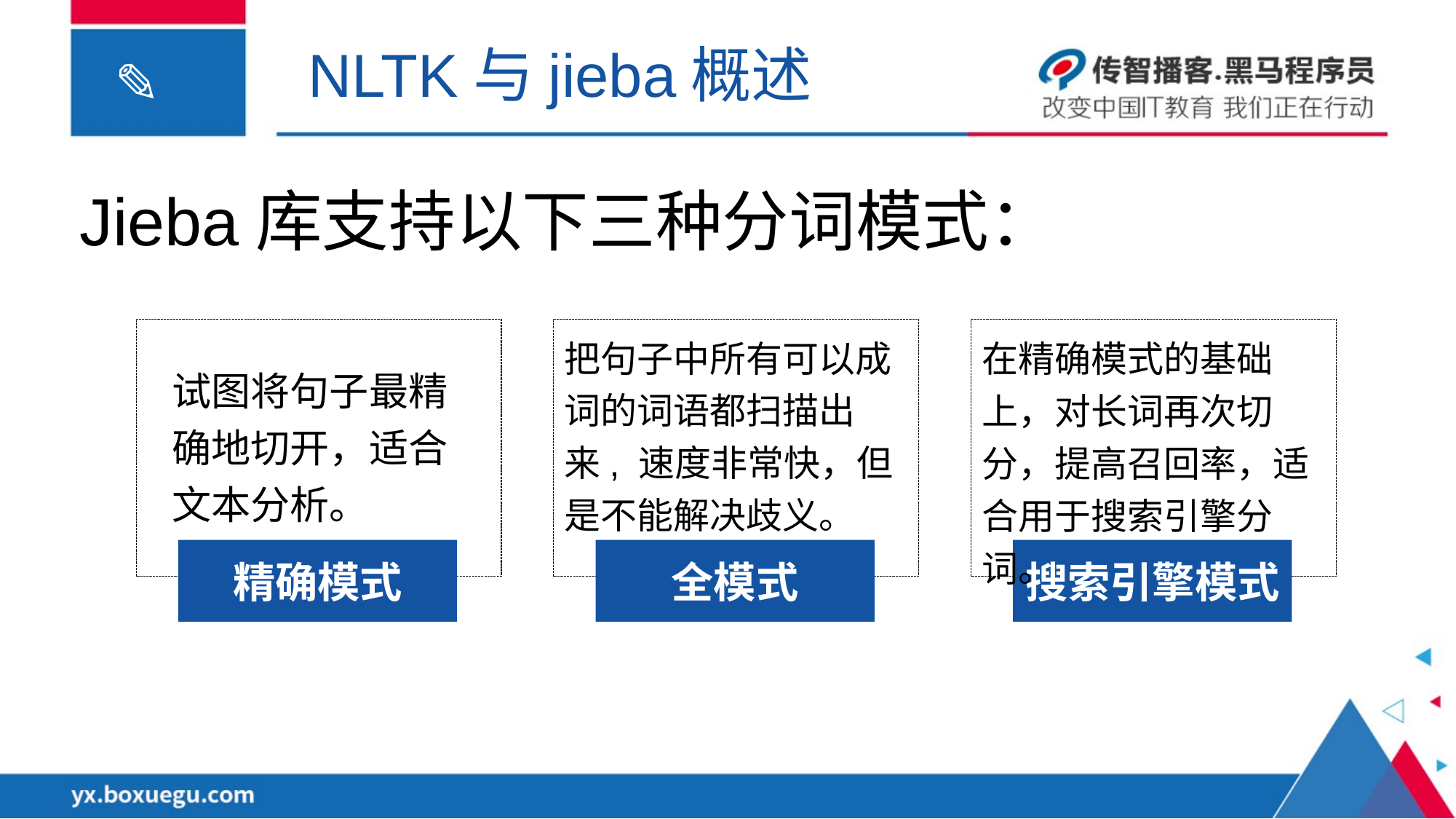

NLTK与jieba概述
Jieba库支持以下三种分词模式：

试图将句子最精确地切开，适合文本分析。
精确模式

把句子中所有可以成词的词语都扫描出来, 速度非常快，但是不能解决歧义。
全模式

在精确模式的基础上，对长词再次切分，提高召回率，适合用于搜索引擎分词。
搜索引擎模式